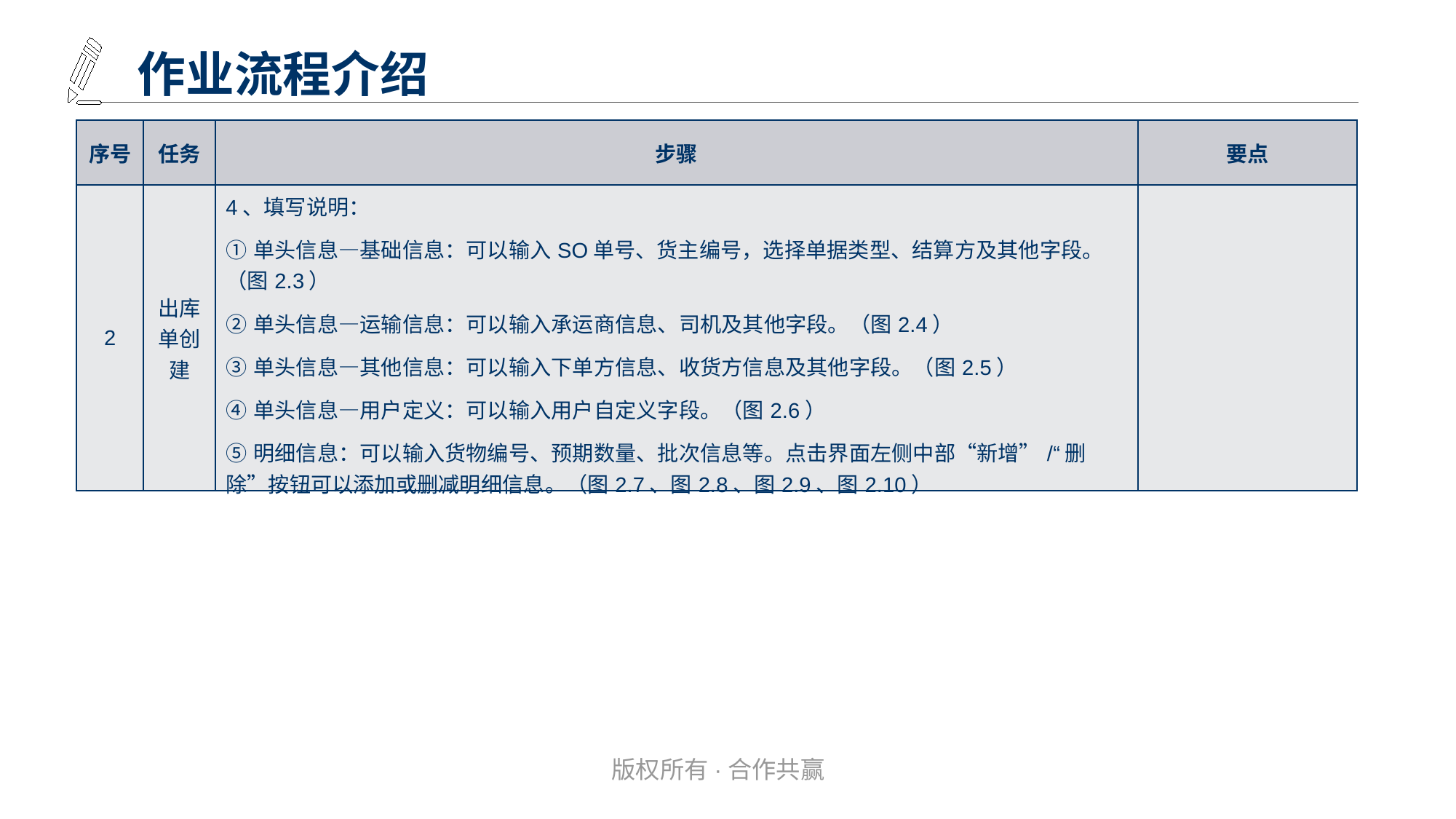

作业流程介绍
| 序号 | 任务 | 步骤 | 要点 |
| --- | --- | --- | --- |
| 2 | 出库单创建 | 4、填写说明： ①单头信息—基础信息：可以输入SO单号、货主编号，选择单据类型、结算方及其他字段。（图2.3） ②单头信息—运输信息：可以输入承运商信息、司机及其他字段。（图2.4） ③单头信息—其他信息：可以输入下单方信息、收货方信息及其他字段。（图2.5） ④单头信息—用户定义：可以输入用户自定义字段。（图2.6） ⑤明细信息：可以输入货物编号、预期数量、批次信息等。点击界面左侧中部“新增”/“删除”按钮可以添加或删减明细信息。（图2.7、图2.8、图2.9、图2.10） |  |